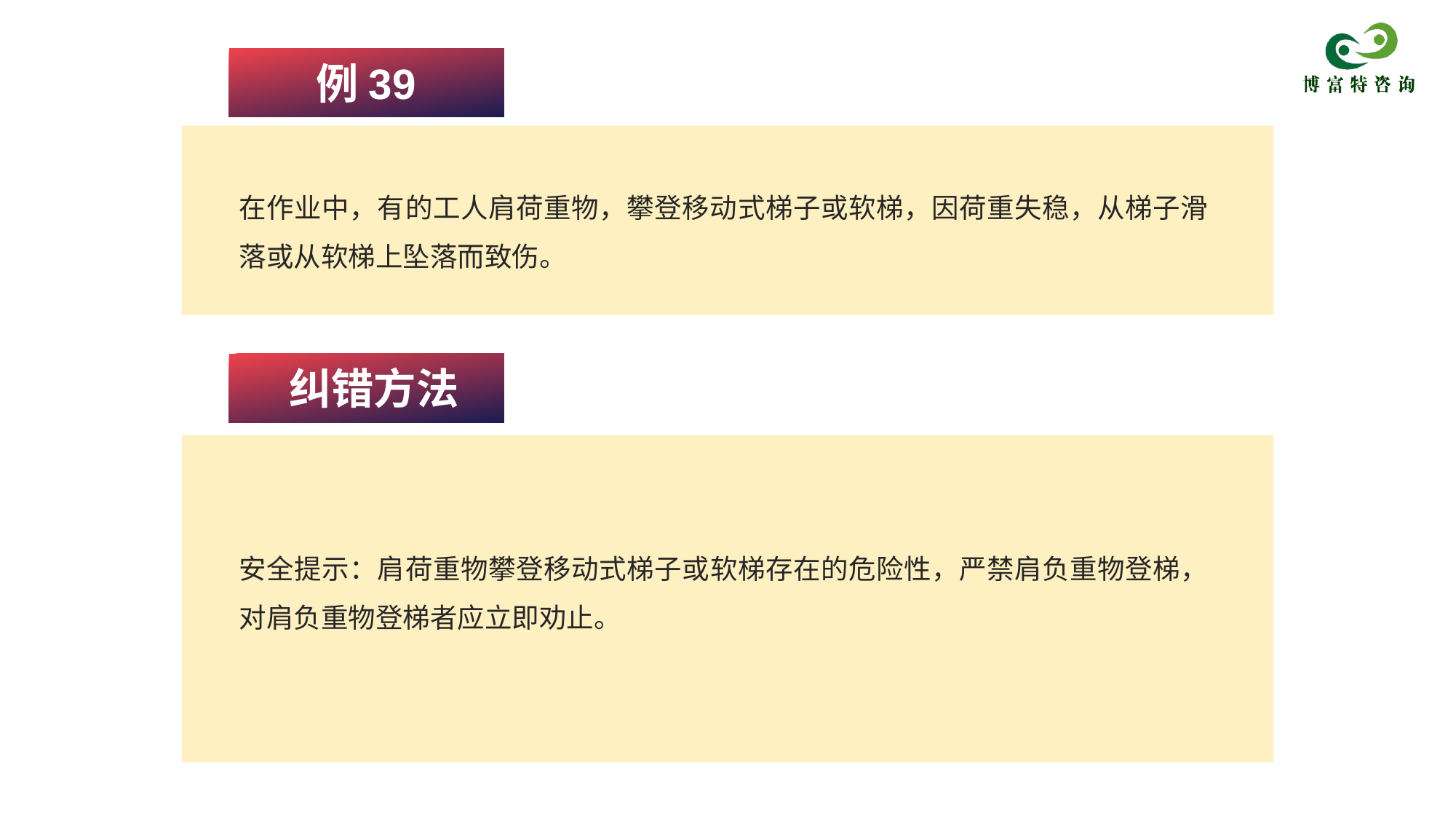

例39

在作业中，有的工人肩荷重物，攀登移动式梯子或软梯，因荷重失稳，从梯子滑落或从软梯上坠落而致伤。

纠错方法

安全提示：肩荷重物攀登移动式梯子或软梯存在的危险性，严禁肩负重物登梯，对肩负重物登梯者应立即劝止。